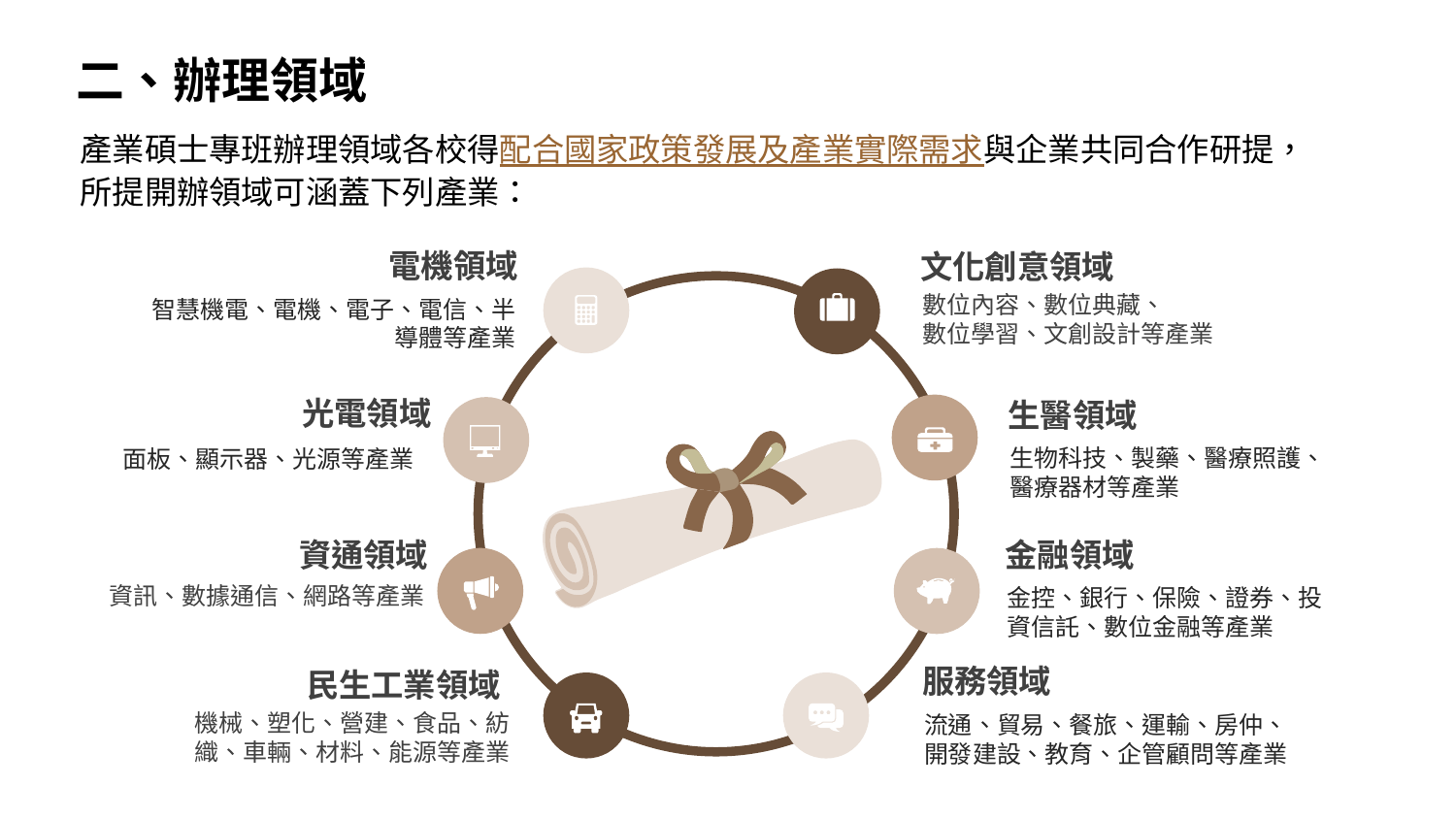

二、辦理領域
產業碩士專班辦理領域各校得配合國家政策發展及產業實際需求與企業共同合作研提，所提開辦領域可涵蓋下列產業：
電機領域

智慧機電、電機、電子、電信、半導體等產業
文化創意領域
數位內容、數位典藏、
數位學習、文創設計等產業

光電領域
面板、顯示器、光源等產業
生醫領域
生物科技、製藥、醫療照護、醫療器材等產業

資通領域
資訊、數據通信、網路等產業
金融領域
金控、銀行、保險、證券、投資信託、數位金融等產業

服務領域
流通、貿易、餐旅、運輸、房仲、開發建設、教育、企管顧問等產業
民生工業領域
機械、塑化、營建、食品、紡織、車輛、材料、能源等產業